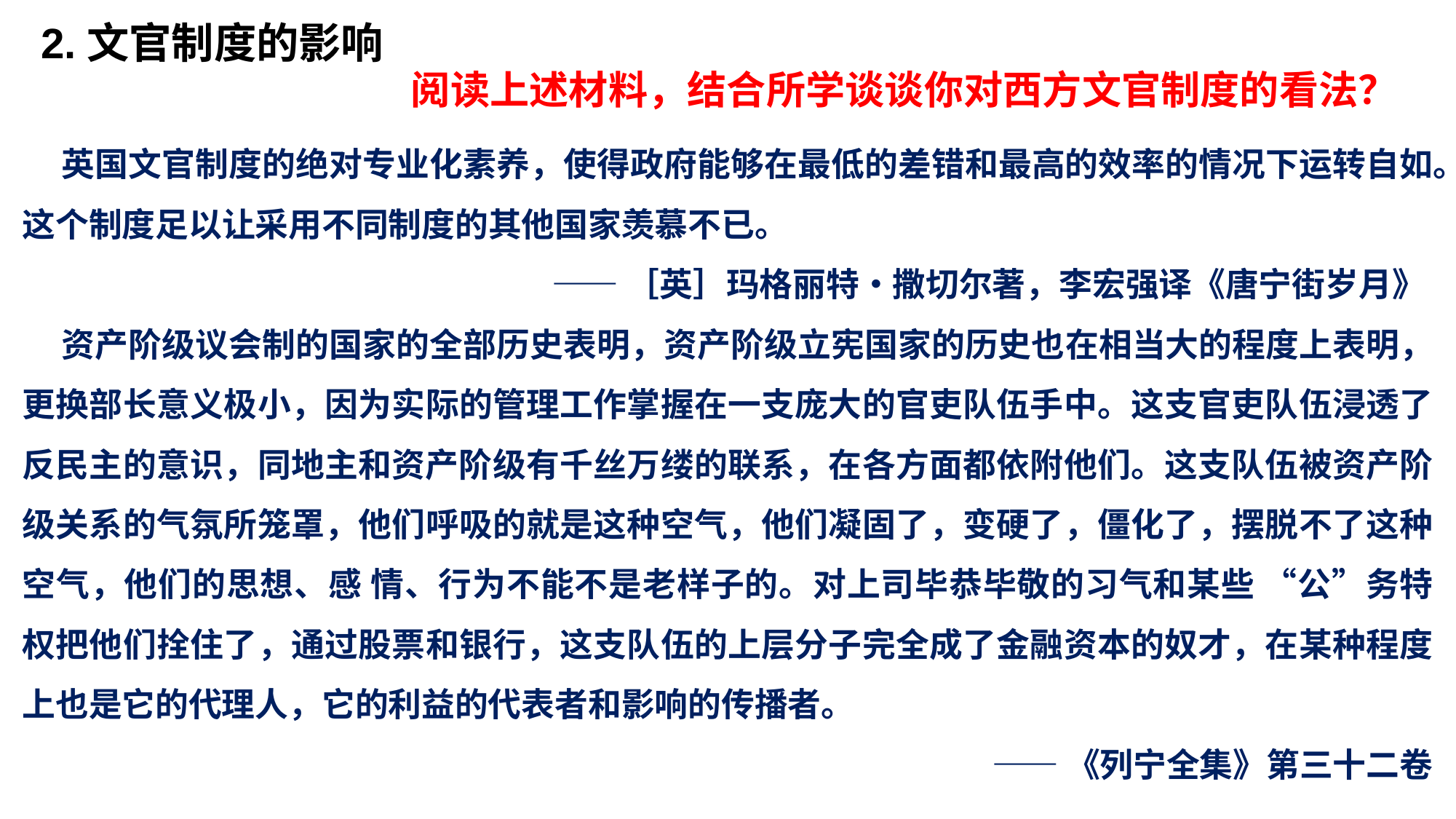

2.文官制度的影响
阅读上述材料，结合所学谈谈你对西方文官制度的看法？
    英国文官制度的绝对专业化素养，使得政府能够在最低的差错和最高的效率的情况下运转自如。这个制度足以让采用不同制度的其他国家羡慕不已。
——［英］玛格丽特•撒切尔著，李宏强译《唐宁街岁月》
    资产阶级议会制的国家的全部历史表明，资产阶级立宪国家的历史也在相当大的程度上表明，更换部长意义极小，因为实际的管理工作掌握在一支庞大的官吏队伍手中。这支官吏队伍浸透了反民主的意识，同地主和资产阶级有千丝万缕的联系，在各方面都依附他们。这支队伍被资产阶级关系的气氛所笼罩，他们呼吸的就是这种空气，他们凝固了，变硬了，僵化了，摆脱不了这种空气，他们的思想、感 情、行为不能不是老样子的。对上司毕恭毕敬的习气和某些 “公”务特权把他们拴住了，通过股票和银行，这支队伍的上层分子完全成了金融资本的奴才，在某种程度上也是它的代理人，它的利益的代表者和影响的传播者。
——《列宁全集》第三十二卷